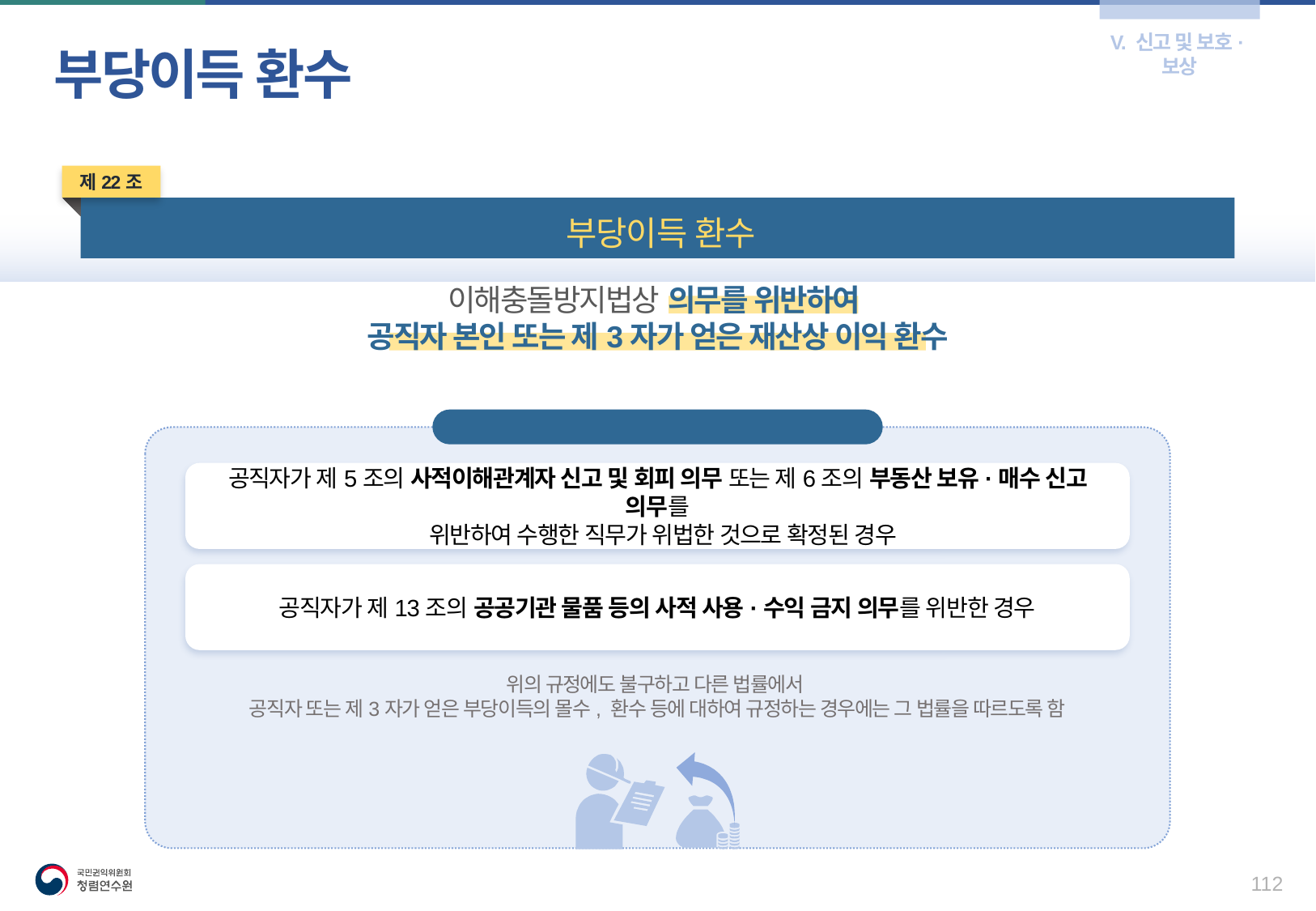

V. 신고 및 보호·보상

부당이득 환수
제22조

부당이득 환수
이해충돌방지법상 의무를 위반하여
공직자 본인 또는 제3자가 얻은 재산상 이익 환수

 부당이득을 환수하는 경우

공직자가 제5조의 사적이해관계자 신고 및 회피 의무 또는 제6조의 부동산 보유·매수 신고 의무를
  위반하여 수행한 직무가 위법한 것으로 확정된 경우
공직자가 제13조의 공공기관 물품 등의 사적 사용·수익 금지 의무를 위반한 경우
위의 규정에도 불구하고 다른 법률에서
공직자 또는 제3자가 얻은 부당이득의 몰수, 환수 등에 대하여 규정하는 경우에는 그 법률을 따르도록 함

112